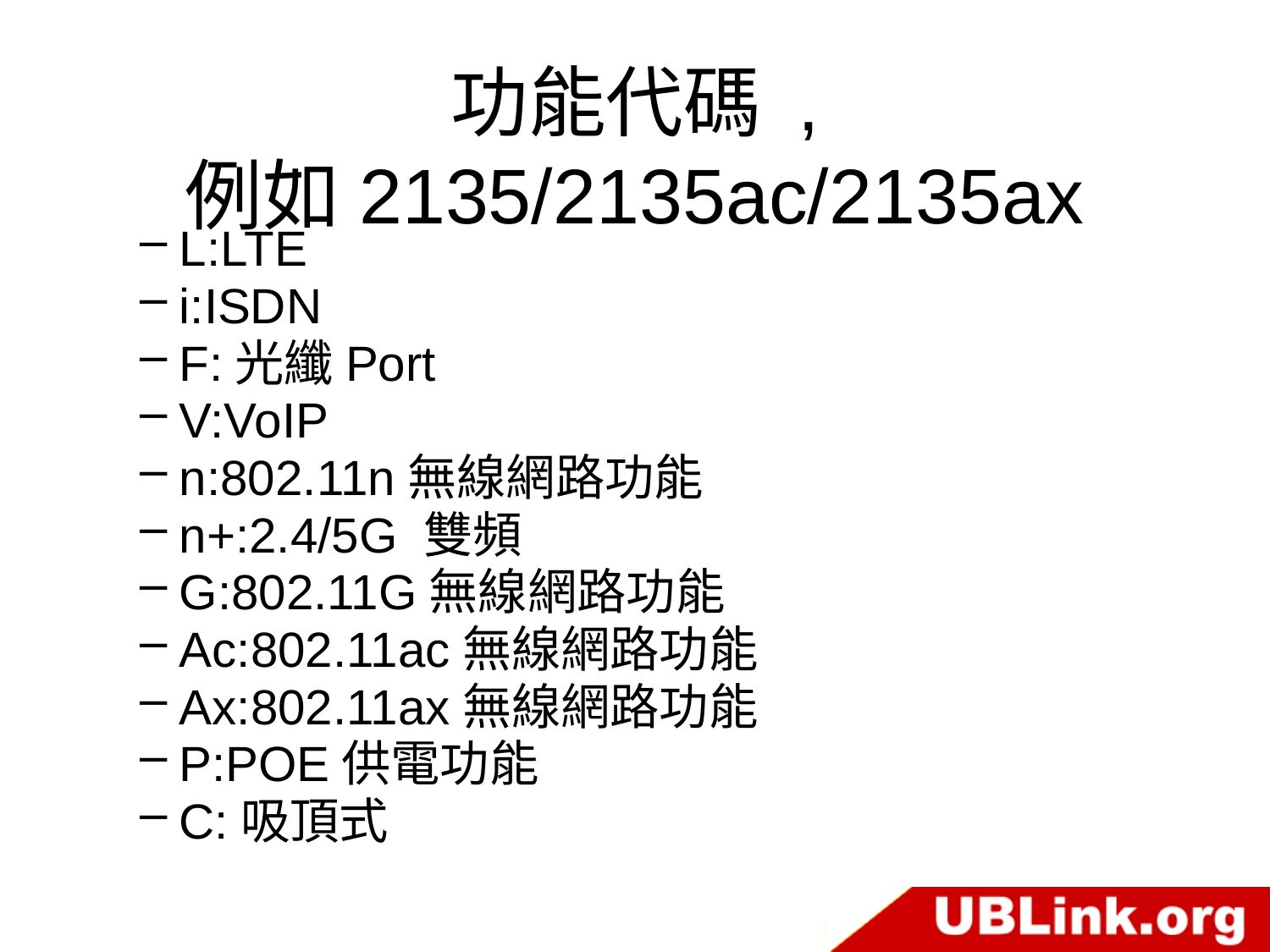

# 功能代碼 , 例如2135/2135ac/2135ax
L:LTE
i:ISDN
F:光纖Port
V:VoIP
n:802.11n無線網路功能
n+:2.4/5G 雙頻
G:802.11G無線網路功能
Ac:802.11ac無線網路功能
Ax:802.11ax無線網路功能
P:POE供電功能
C:吸頂式